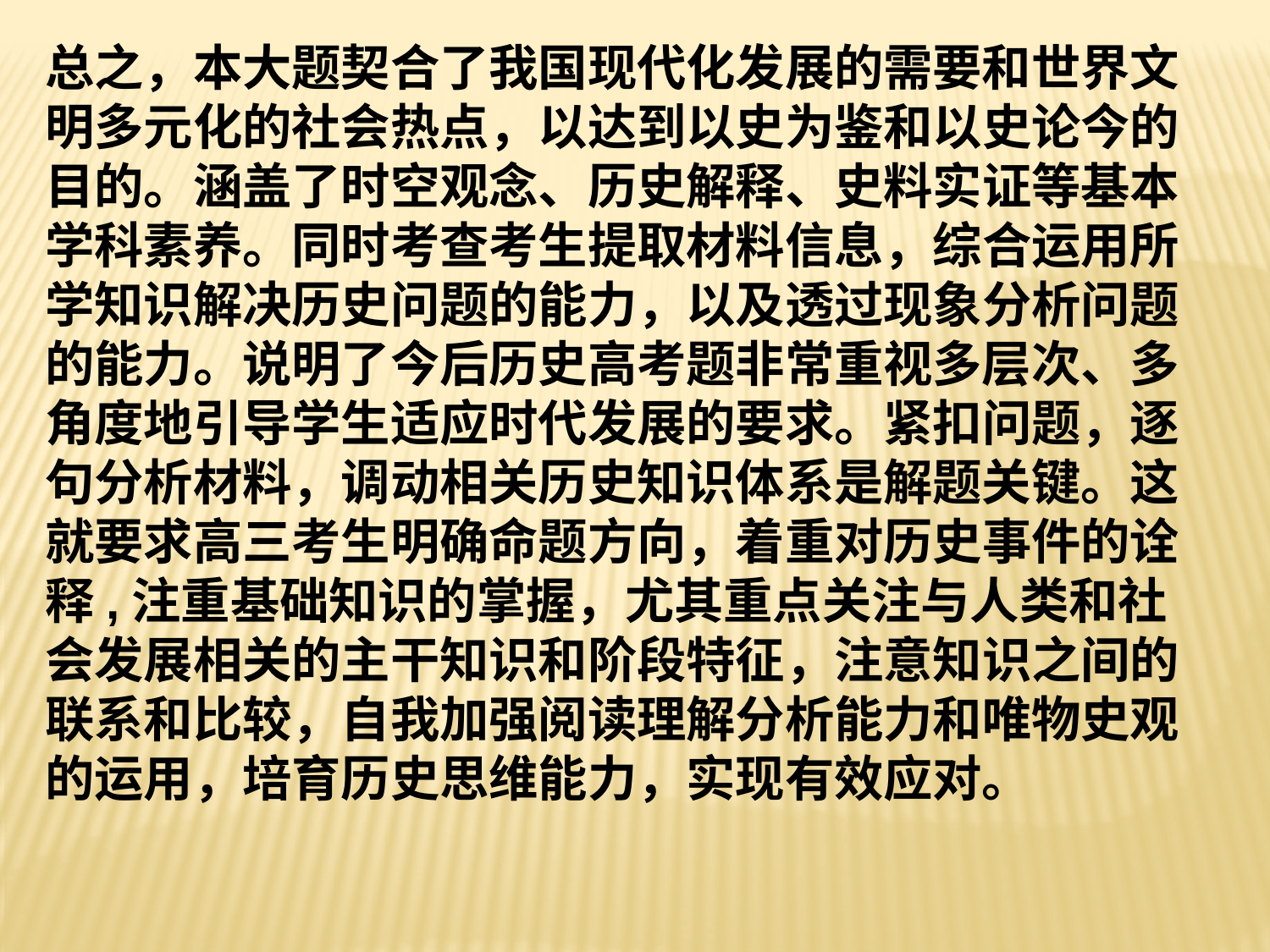

总之，本大题契合了我国现代化发展的需要和世界文明多元化的社会热点，以达到以史为鉴和以史论今的目的。涵盖了时空观念、历史解释、史料实证等基本学科素养。同时考查考生提取材料信息，综合运用所学知识解决历史问题的能力，以及透过现象分析问题的能力。说明了今后历史高考题非常重视多层次、多角度地引导学生适应时代发展的要求。紧扣问题，逐句分析材料，调动相关历史知识体系是解题关键。这就要求高三考生明确命题方向，着重对历史事件的诠释,注重基础知识的掌握，尤其重点关注与人类和社会发展相关的主干知识和阶段特征，注意知识之间的联系和比较，自我加强阅读理解分析能力和唯物史观的运用，培育历史思维能力，实现有效应对。